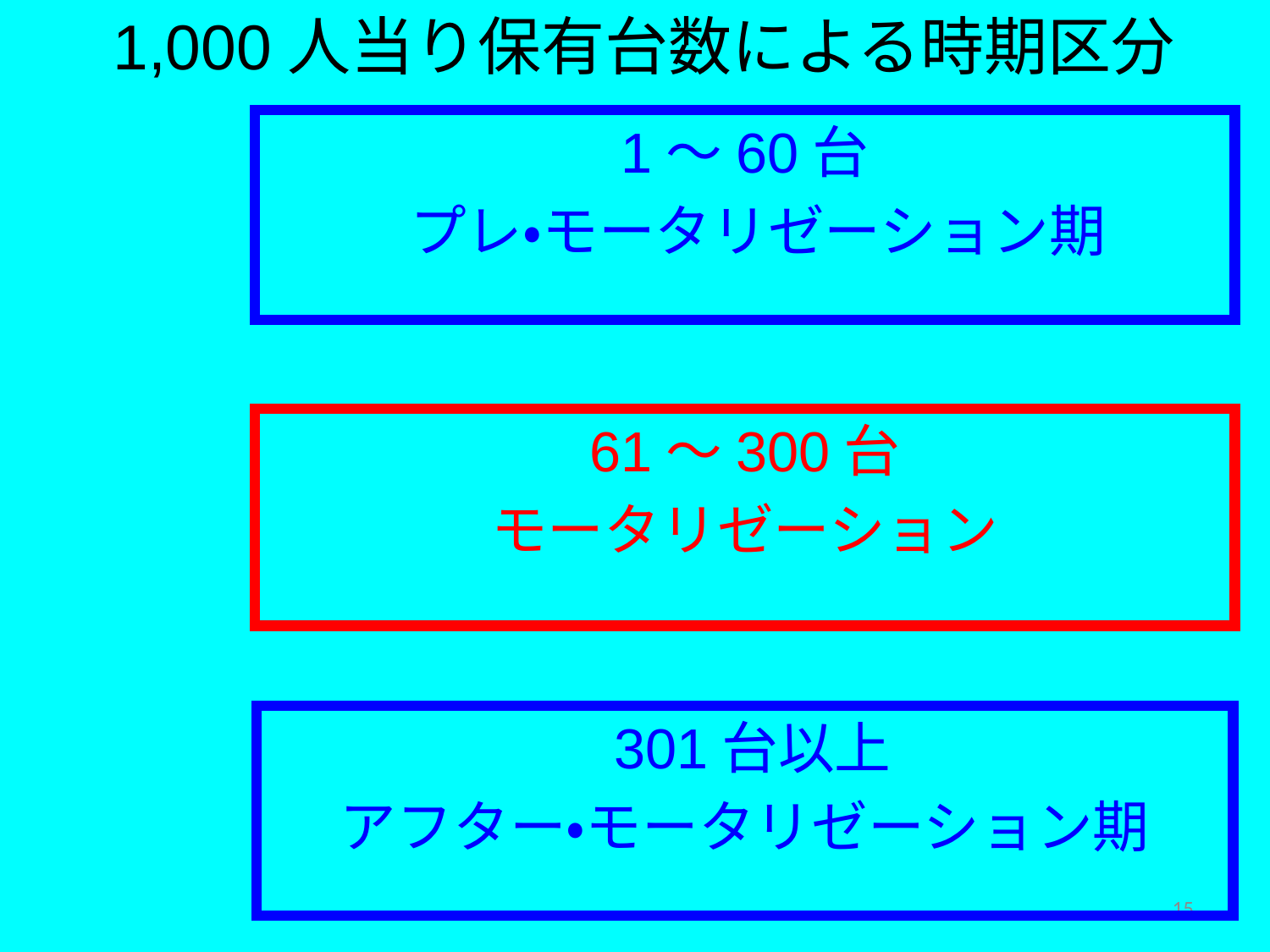

1,000人当り保有台数による時期区分

1～60台
 プレ・モータリゼーション期

61～300台
モータリゼーション
 301台以上
アフター・モータリゼーション期
15